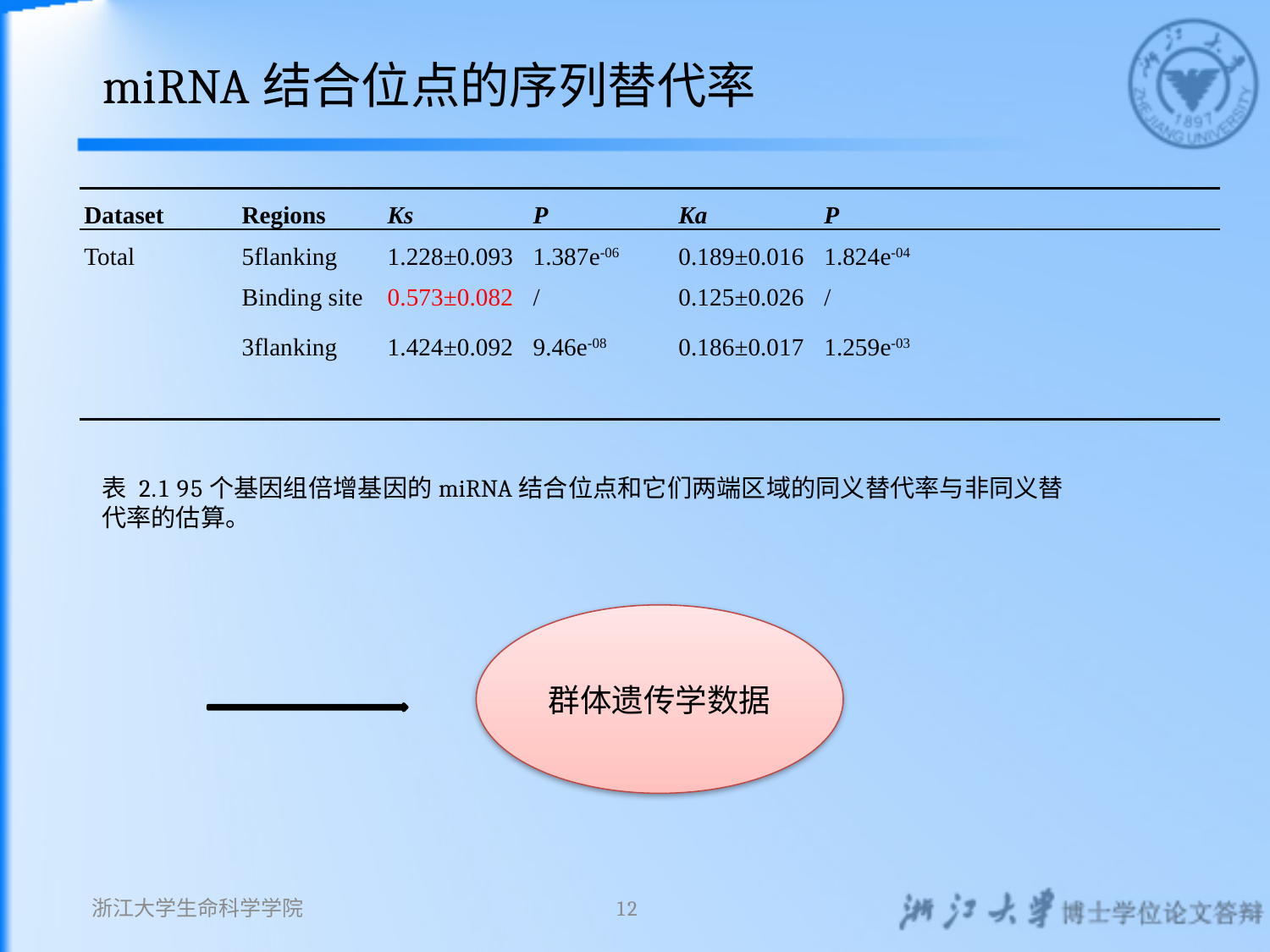

# miRNA结合位点的序列替代率
| Dataset | Regions | Ks | P | Ka | P |
| --- | --- | --- | --- | --- | --- |
| Total | 5flanking | 1.228±0.093 | 1.387e-06 | 0.189±0.016 | 1.824e-04 |
|  | Binding site | 0.573±0.082 | / | 0.125±0.026 | / |
|  | 3flanking | 1.424±0.092 | 9.46e-08 | 0.186±0.017 | 1.259e-03 |
|  |  |  |  |  |  |
表 2.1 95个基因组倍增基因的miRNA结合位点和它们两端区域的同义替代率与非同义替代率的估算。
群体遗传学数据

浙江大学生命科学学院
12